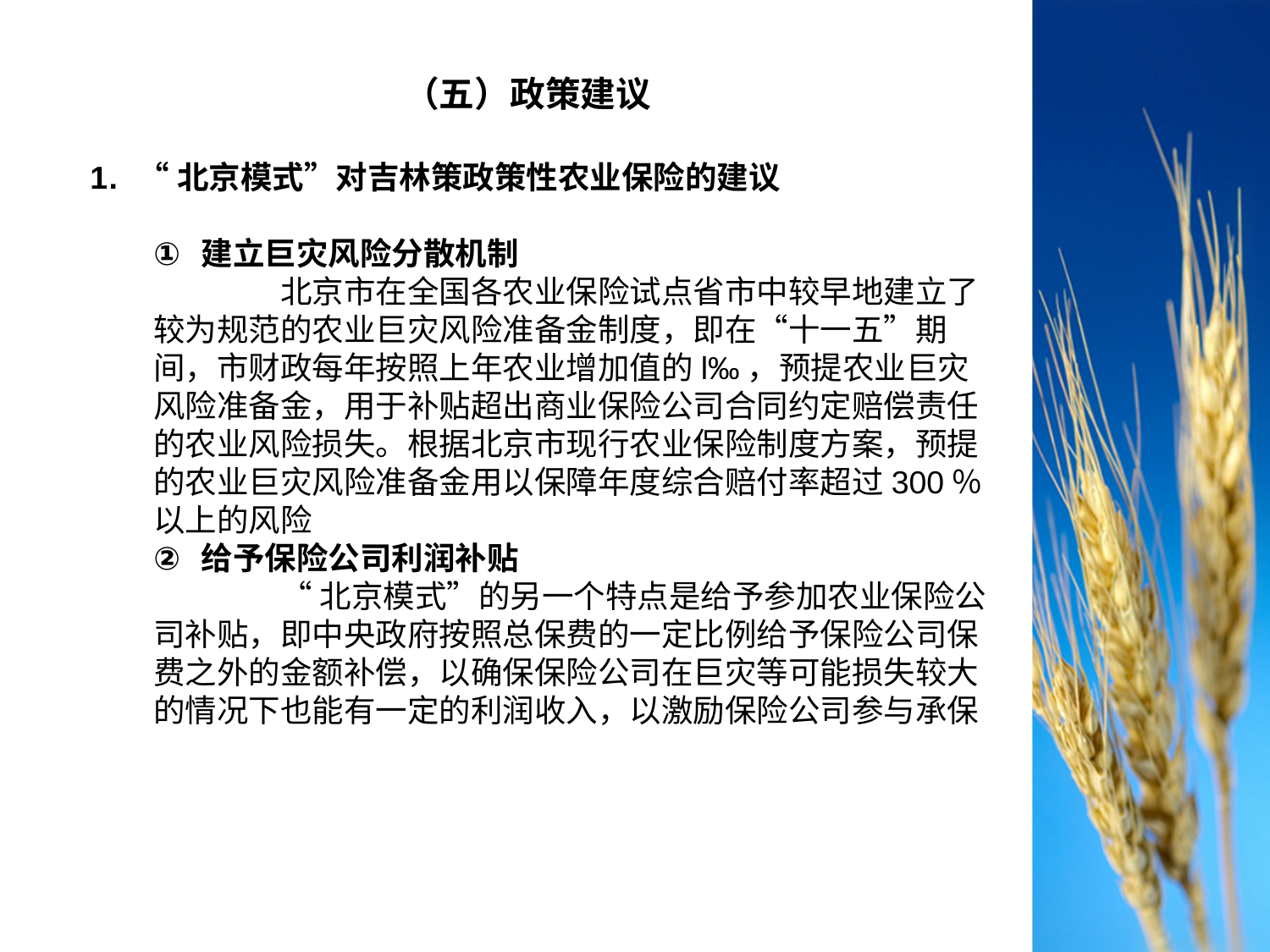

（五）政策建议
“北京模式”对吉林策政策性农业保险的建议

建立巨灾风险分散机制
	北京市在全国各农业保险试点省市中较早地建立了较为规范的农业巨灾风险准备金制度，即在“十一五”期间，市财政每年按照上年农业增加值的l‰，预提农业巨灾风险准备金，用于补贴超出商业保险公司合同约定赔偿责任的农业风险损失。根据北京市现行农业保险制度方案，预提的农业巨灾风险准备金用以保障年度综合赔付率超过300％以上的风险
给予保险公司利润补贴
	“北京模式”的另一个特点是给予参加农业保险公司补贴，即中央政府按照总保费的一定比例给予保险公司保费之外的金额补偿，以确保保险公司在巨灾等可能损失较大的情况下也能有一定的利润收入，以激励保险公司参与承保